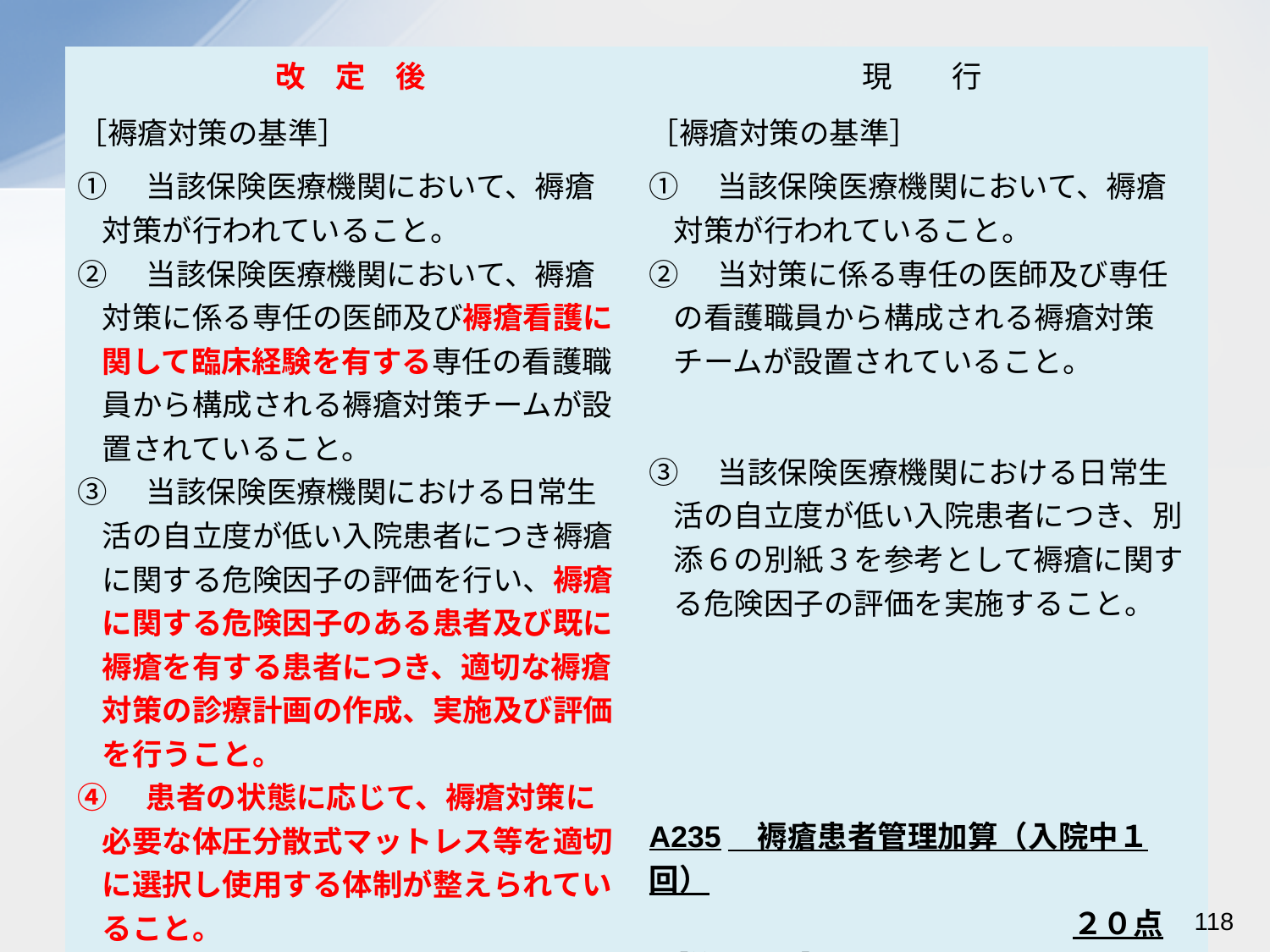

| 改　定　後 | 現　　行 |
| --- | --- |
| ［褥瘡対策の基準］ ①　当該保険医療機関において、褥瘡対策が行われていること。 ②　当該保険医療機関において、褥瘡対策に係る専任の医師及び褥瘡看護に関して臨床経験を有する専任の看護職員から構成される褥瘡対策チームが設置されていること。 ③　当該保険医療機関における日常生活の自立度が低い入院患者につき褥瘡に関する危険因子の評価を行い、褥瘡に関する危険因子のある患者及び既に褥瘡を有する患者につき、適切な褥瘡対策の診療計画の作成、実施及び評価を行うこと。 ④　患者の状態に応じて、褥瘡対策に必要な体圧分散式マットレス等を適切に選択し使用する体制が整えられていること。 （削除） | ［褥瘡対策の基準］ ①　当該保険医療機関において、褥瘡対策が行われていること。 ②　当対策に係る専任の医師及び専任の看護職員から構成される褥瘡対策チームが設置されていること。 ③　当該保険医療機関における日常生活の自立度が低い入院患者につき、別添６の別紙３を参考として褥瘡に関する危険因子の評価を実施すること。 A235　褥瘡患者管理加算（入院中１回） ２０点 ［算定要件］ 入院している患者について、必要があって褥瘡管理が行われた場合に算定する。 |
118